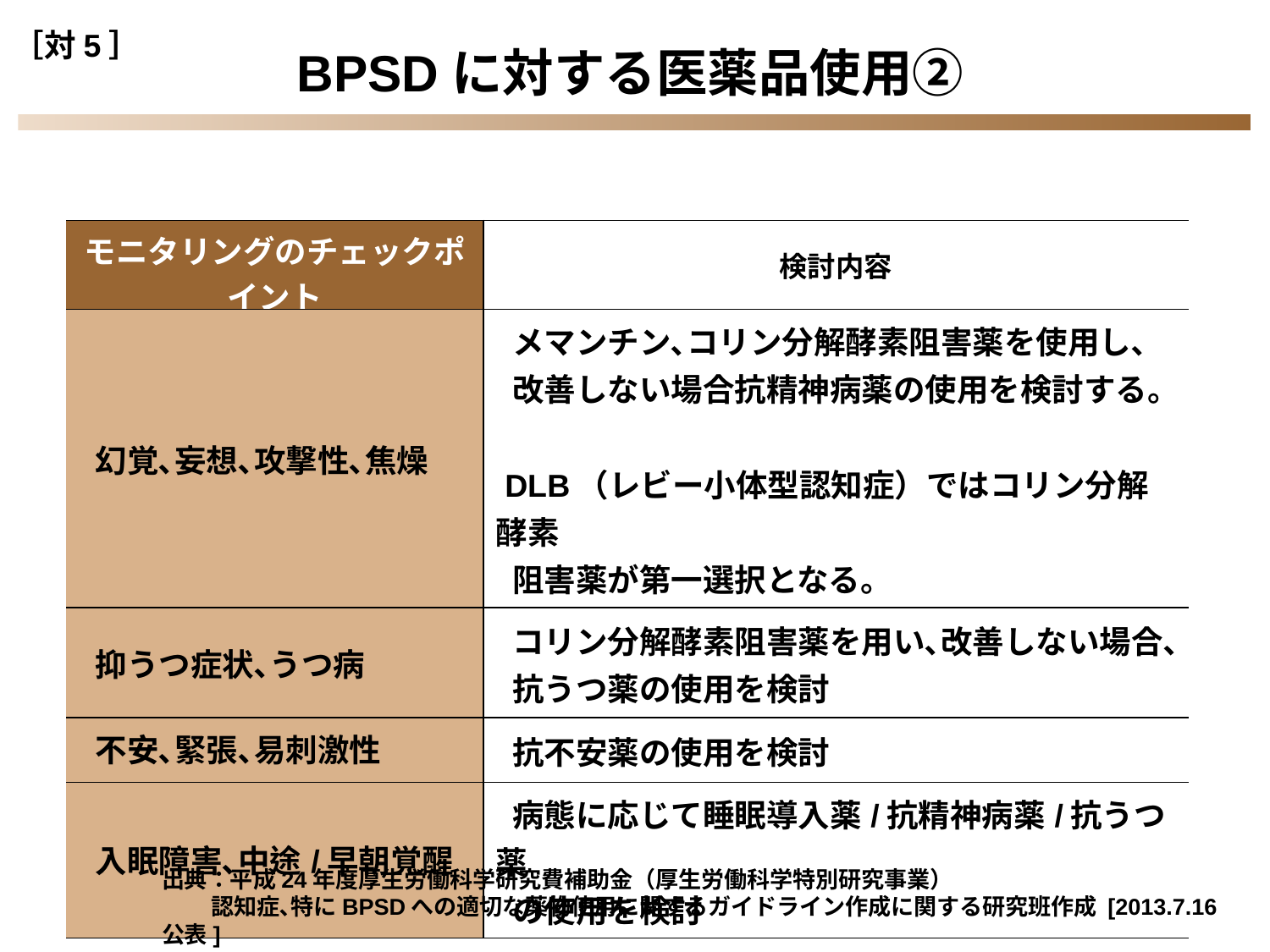

［対5］
BPSDに対する医薬品使用②

| モニタリングのチェックポイント | 検討内容 |
| --- | --- |
| 幻覚､妄想､攻撃性､焦燥 | メマンチン､コリン分解酵素阻害薬を使用し､ 改善しない場合抗精神病薬の使用を検討する。 DLB（レビー小体型認知症）ではコリン分解酵素　　　 阻害薬が第一選択となる。 |
| 抑うつ症状､うつ病 | コリン分解酵素阻害薬を用い､改善しない場合、 抗うつ薬の使用を検討 |
| 不安､緊張､易刺激性 | 抗不安薬の使用を検討 |
| 入眠障害､中途/早朝覚醒 | 病態に応じて睡眠導入薬/抗精神病薬/抗うつ薬 の使用を検討 |
出典：平成24年度厚生労働科学研究費補助金（厚生労働科学特別研究事業）
	認知症､特にBPSDへの適切な薬物使用に関するガイドライン作成に関する研究班作成 [2013.7.16公表]